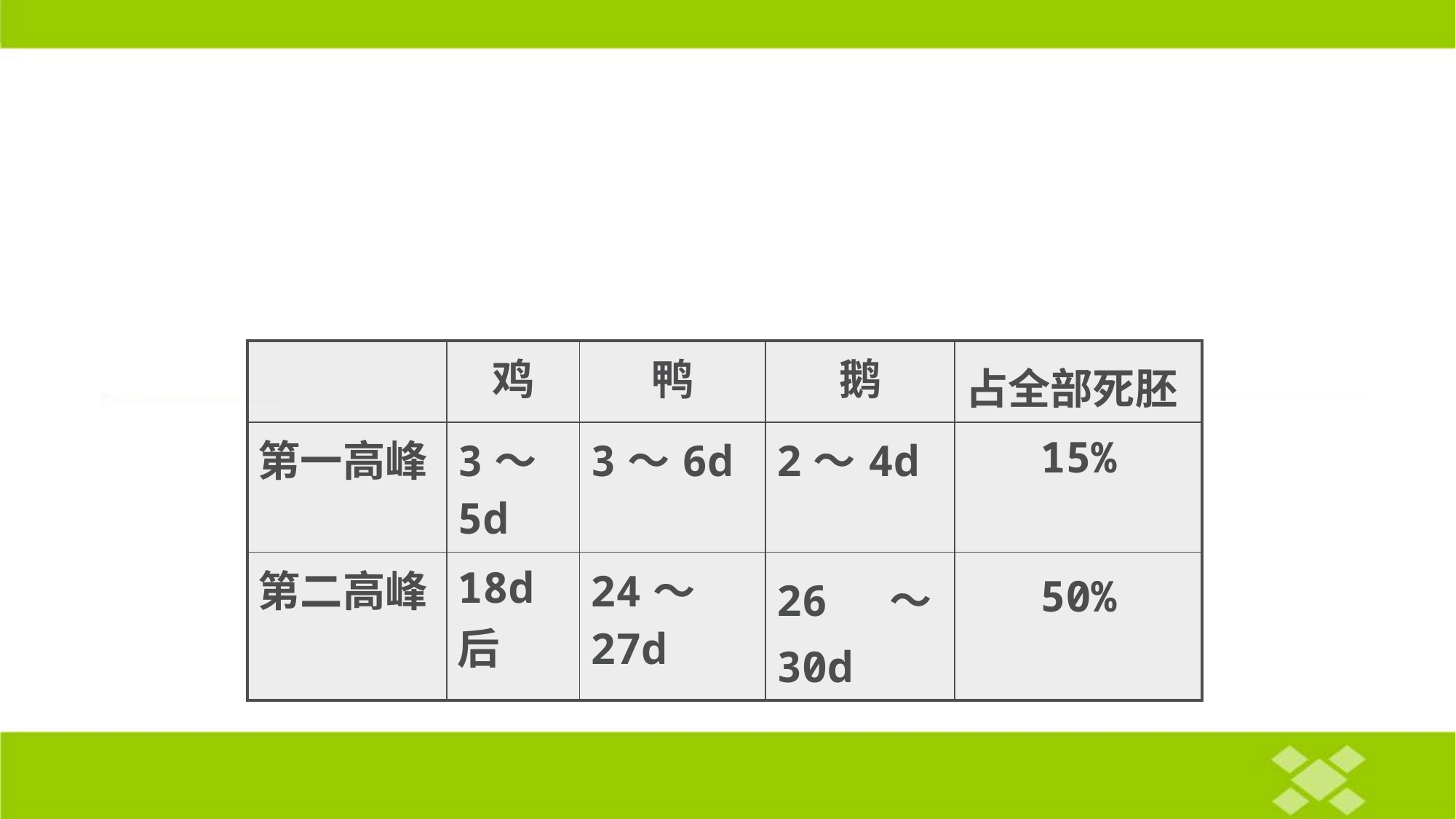

|  | 鸡 | 鸭 | 鹅 | 占全部死胚 |
| --- | --- | --- | --- | --- |
| 第一高峰 | 3～5d | 3～6d | 2～4d | 15% |
| 第二高峰 | 18d后 | 24～27d | 26～30d | 50% |